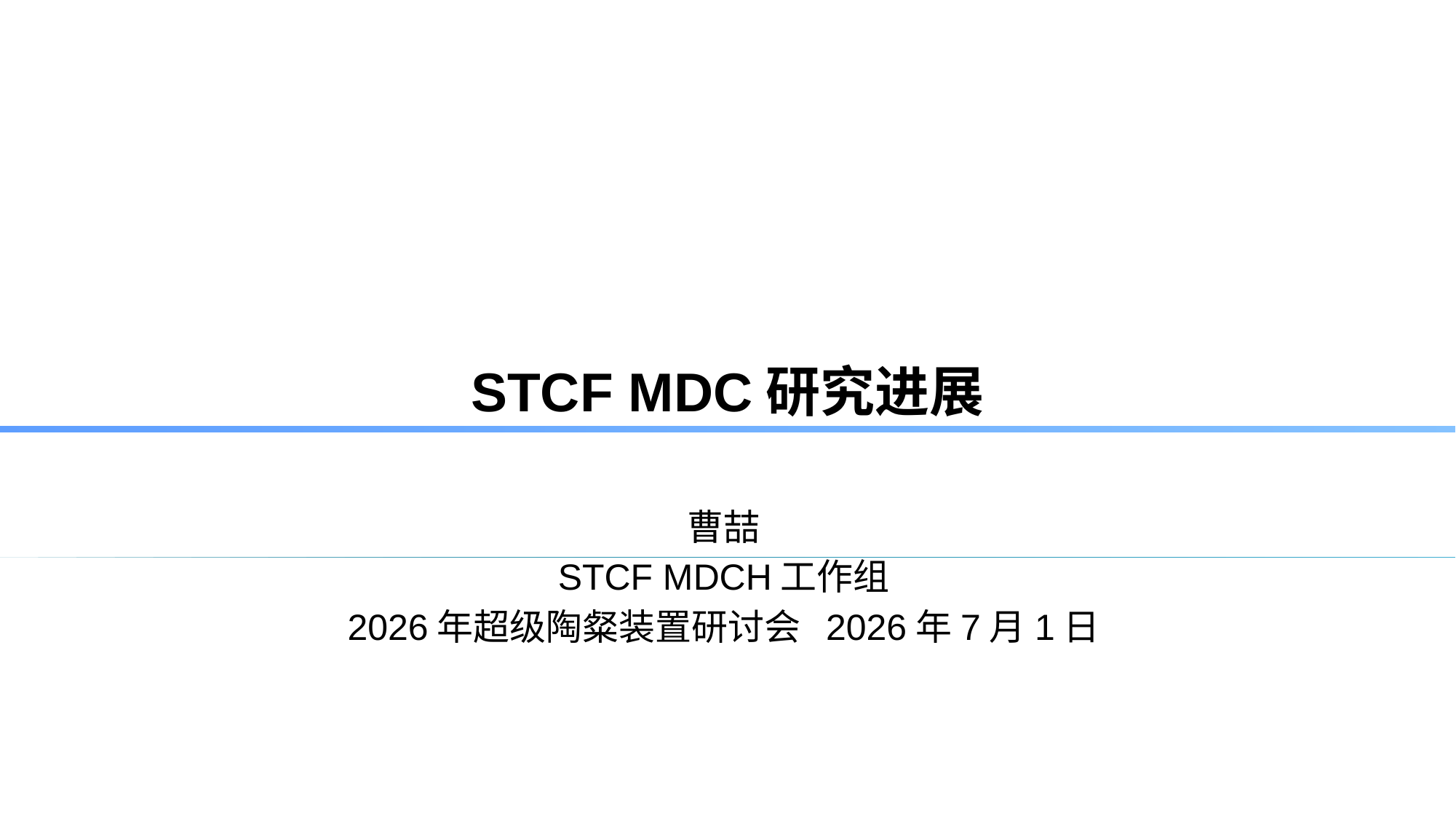

# STCF MDC研究进展
曹喆
STCF MDCH工作组
2026年超级陶粲装置研讨会  2026年7月1日
1